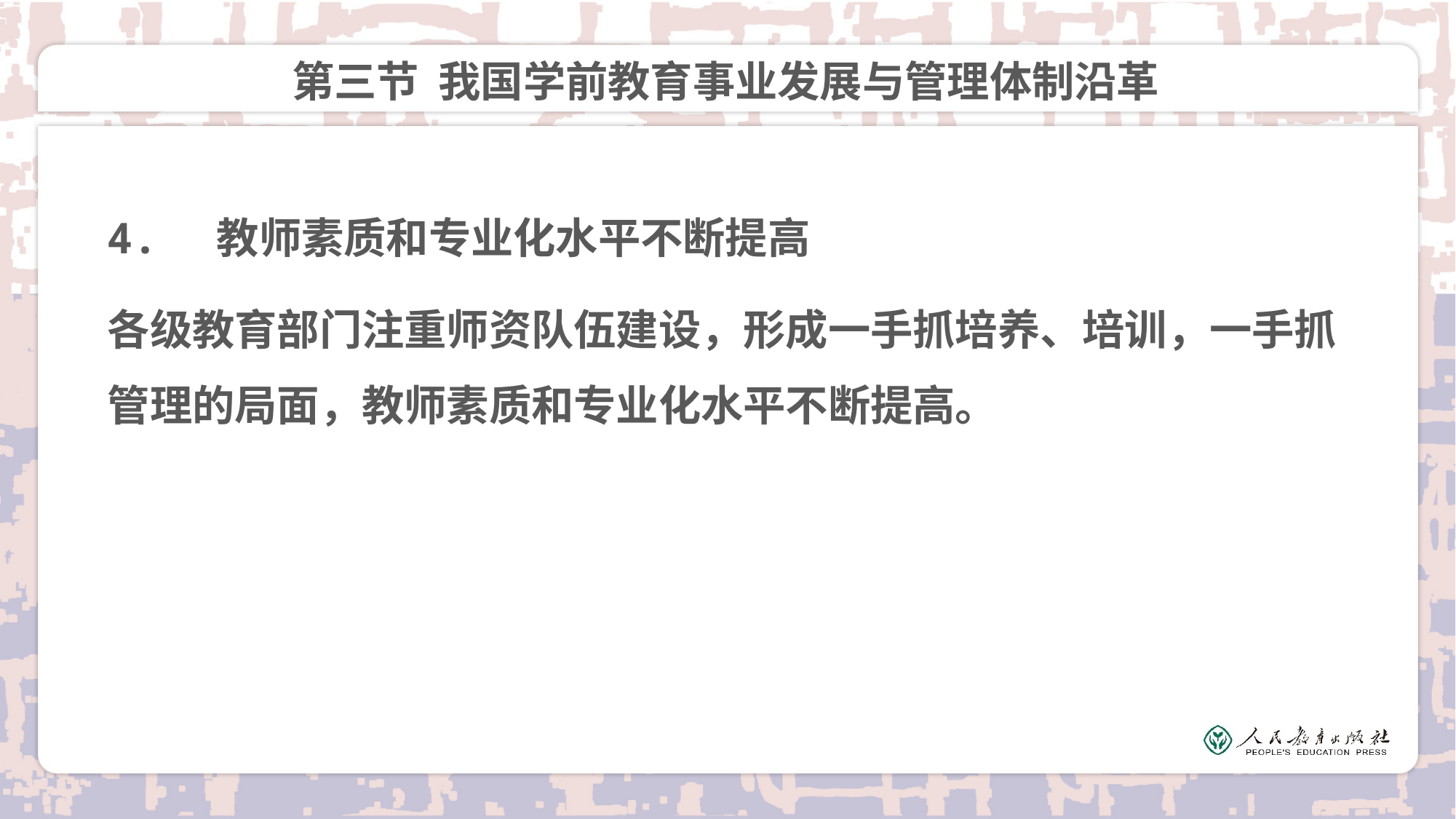

# 第三节  我国学前教育事业发展与管理体制沿革
4.	教师素质和专业化水平不断提高
各级教育部门注重师资队伍建设，形成一手抓培养、培训，一手抓管理的局面，教师素质和专业化水平不断提高。